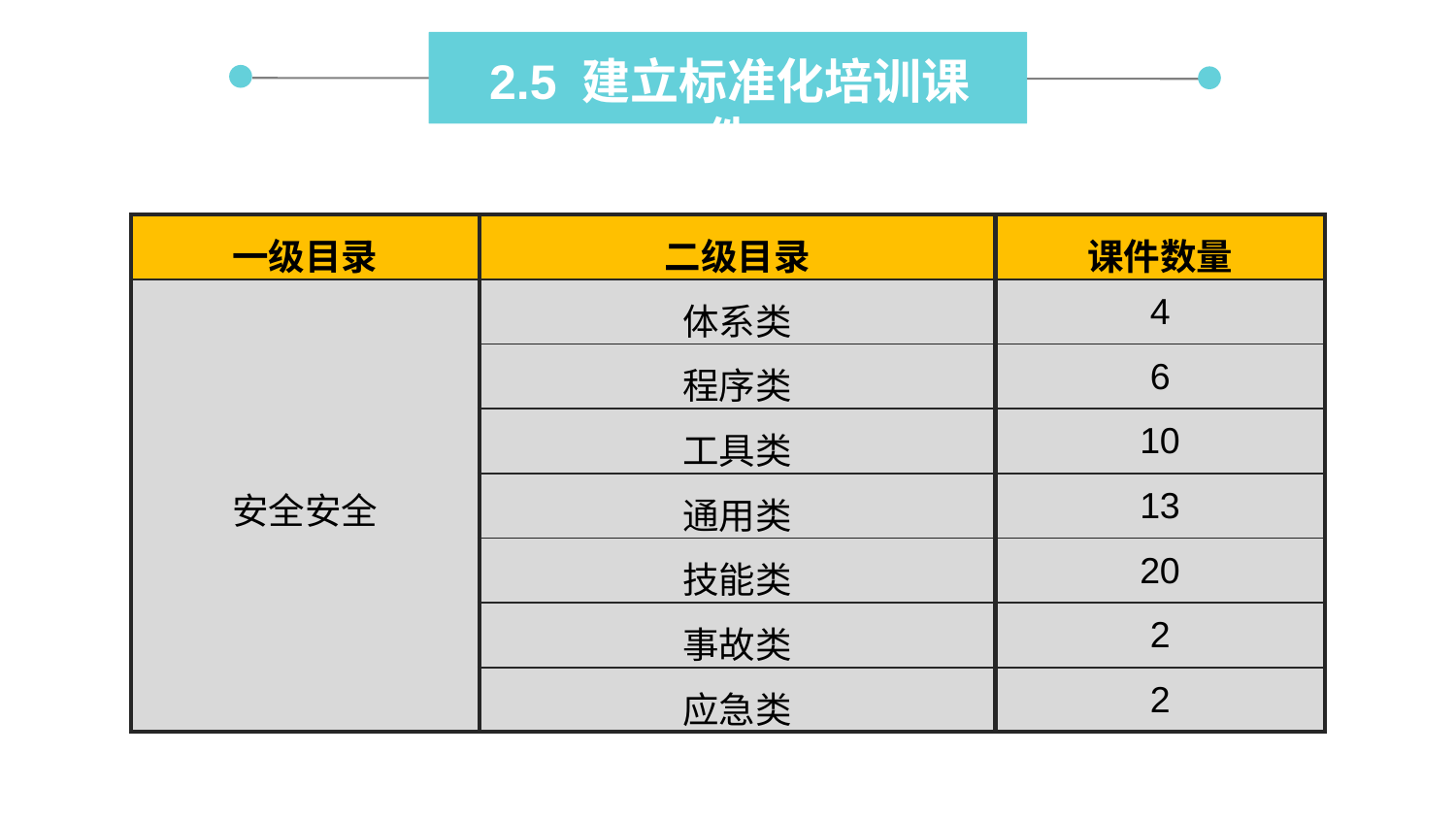

2.5 建立标准化培训课件

| 一级目录 | 二级目录 | 课件数量 |
| --- | --- | --- |
| 安全安全 | 体系类 | 4 |
|  | 程序类 | 6 |
|  | 工具类 | 10 |
|  | 通用类 | 13 |
|  | 技能类 | 20 |
|  | 事故类 | 2 |
|  | 应急类 | 2 |